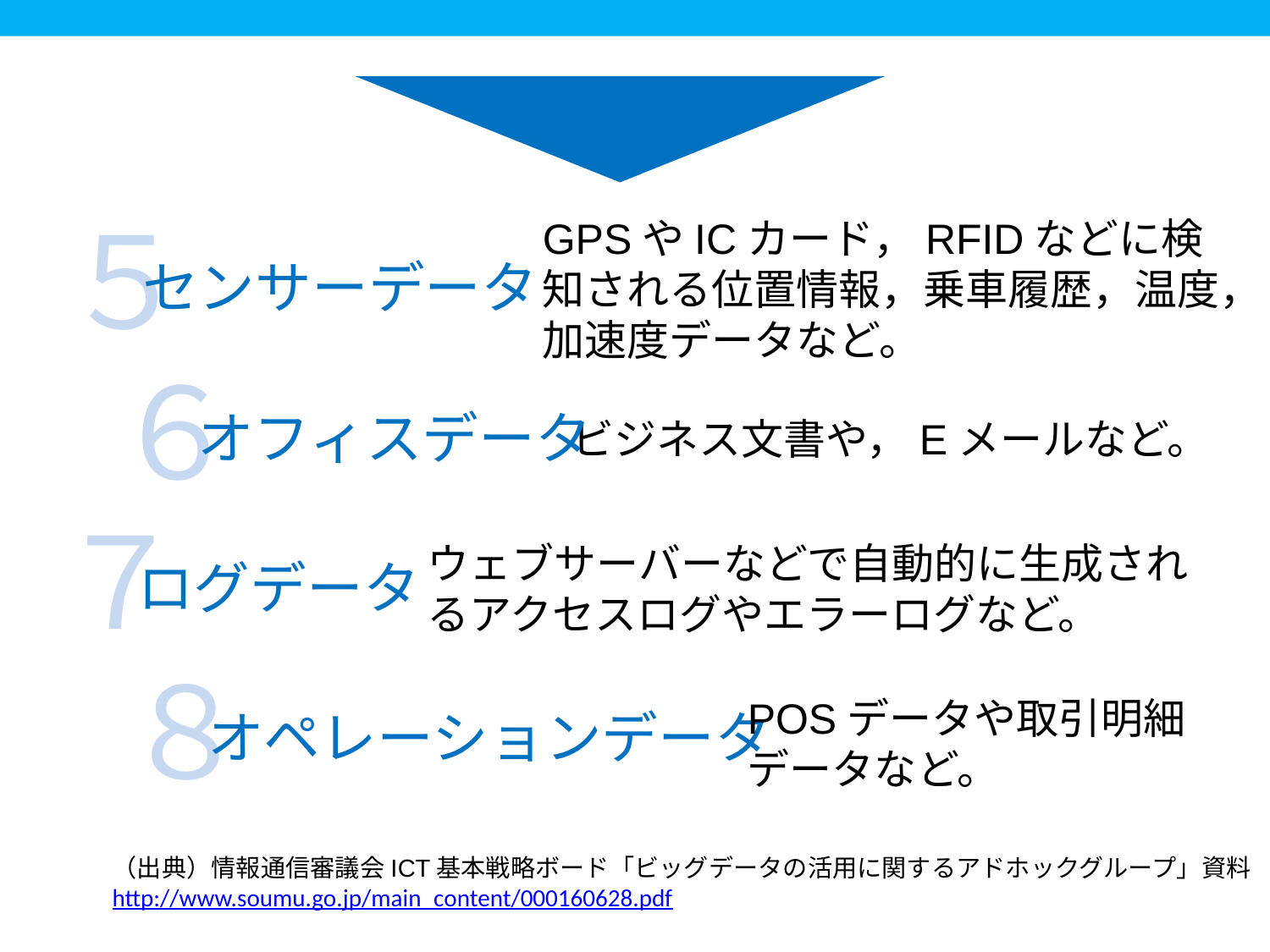

５
GPSやICカード，RFIDなどに検知される位置情報，乗車履歴，温度，加速度データなど。
センサーデータ
６
オフィスデータ
ビジネス文書や，Eメールなど。
７
ウェブサーバーなどで自動的に生成されるアクセスログやエラーログなど。
ログデータ
８
POSデータや取引明細データなど。
オペレーションデータ
（出典）情報通信審議会ICT基本戦略ボード「ビッグデータの活用に関するアドホックグループ」資料
http://www.soumu.go.jp/main_content/000160628.pdf